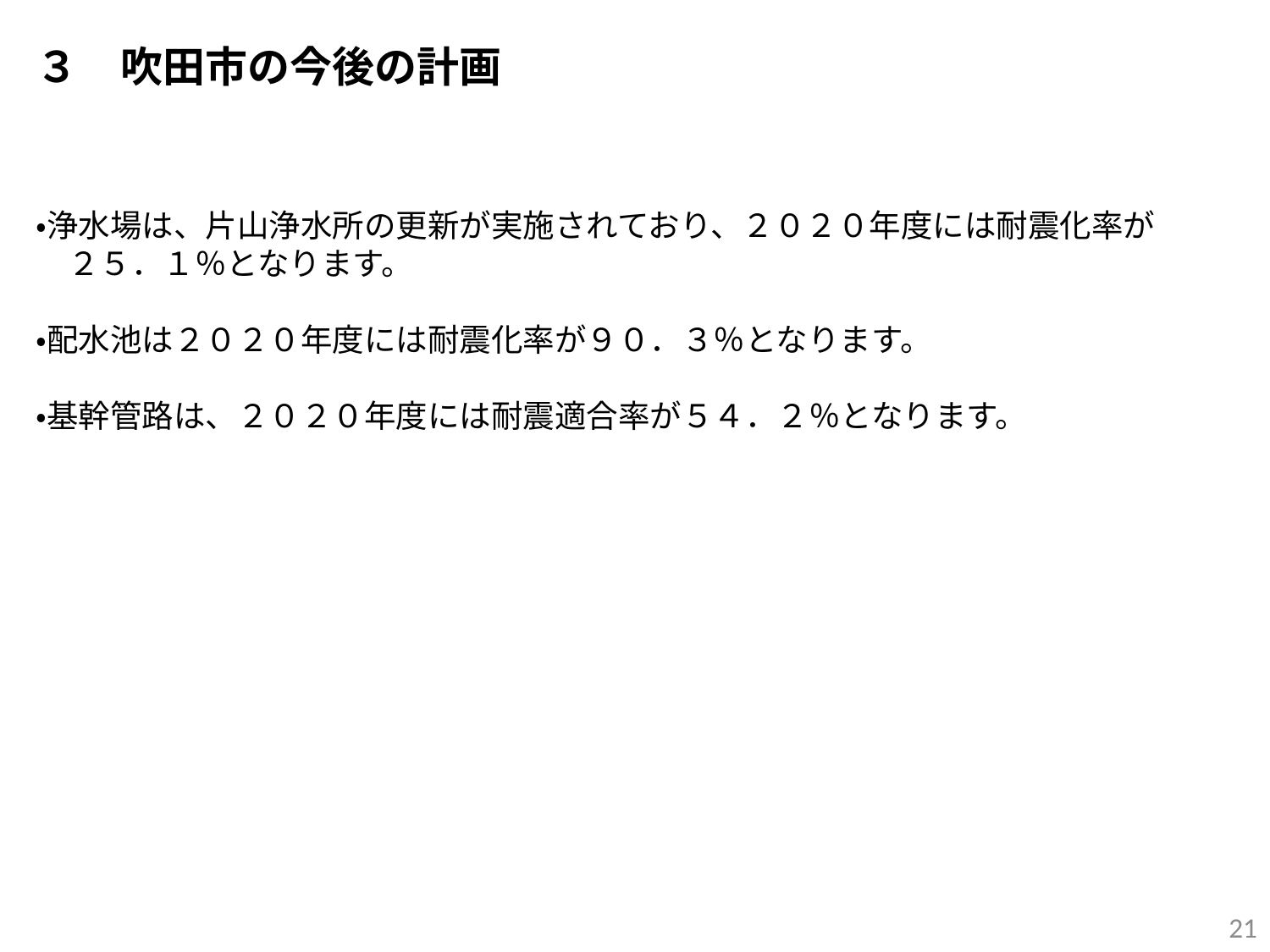

３　吹田市の今後の計画

・浄水場は、片山浄水所の更新が実施されており、２０２０年度には耐震化率が
　２５．１％となります。

・配水池は２０２０年度には耐震化率が９０．３％となります。

・基幹管路は、２０２０年度には耐震適合率が５４．２％となります。

21